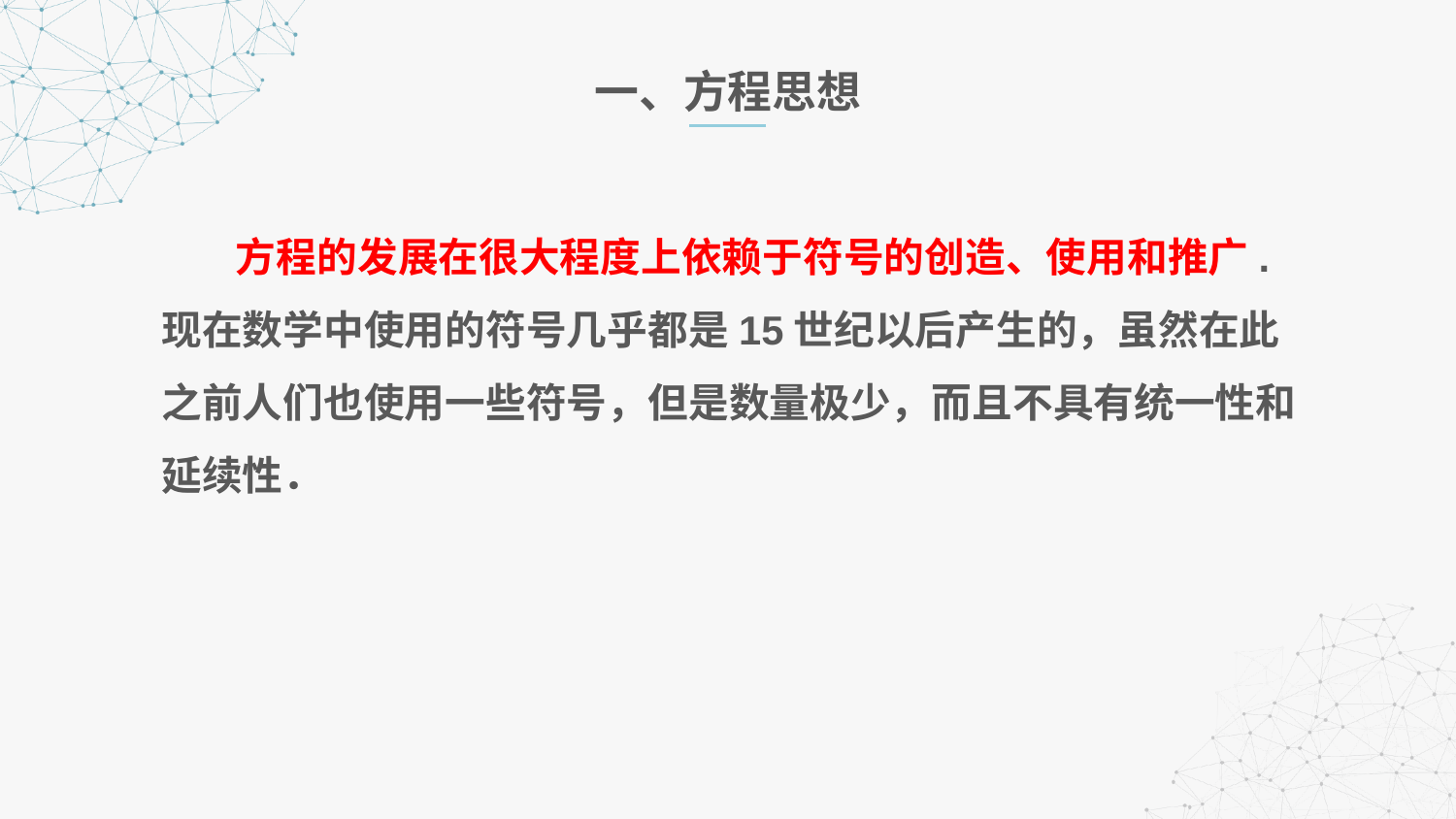

一、方程思想
       方程的发展在很大程度上依赖于符号的创造、使用和推广. 现在数学中使用的符号几乎都是15世纪以后产生的，虽然在此之前人们也使用一些符号，但是数量极少，而且不具有统一性和延续性．